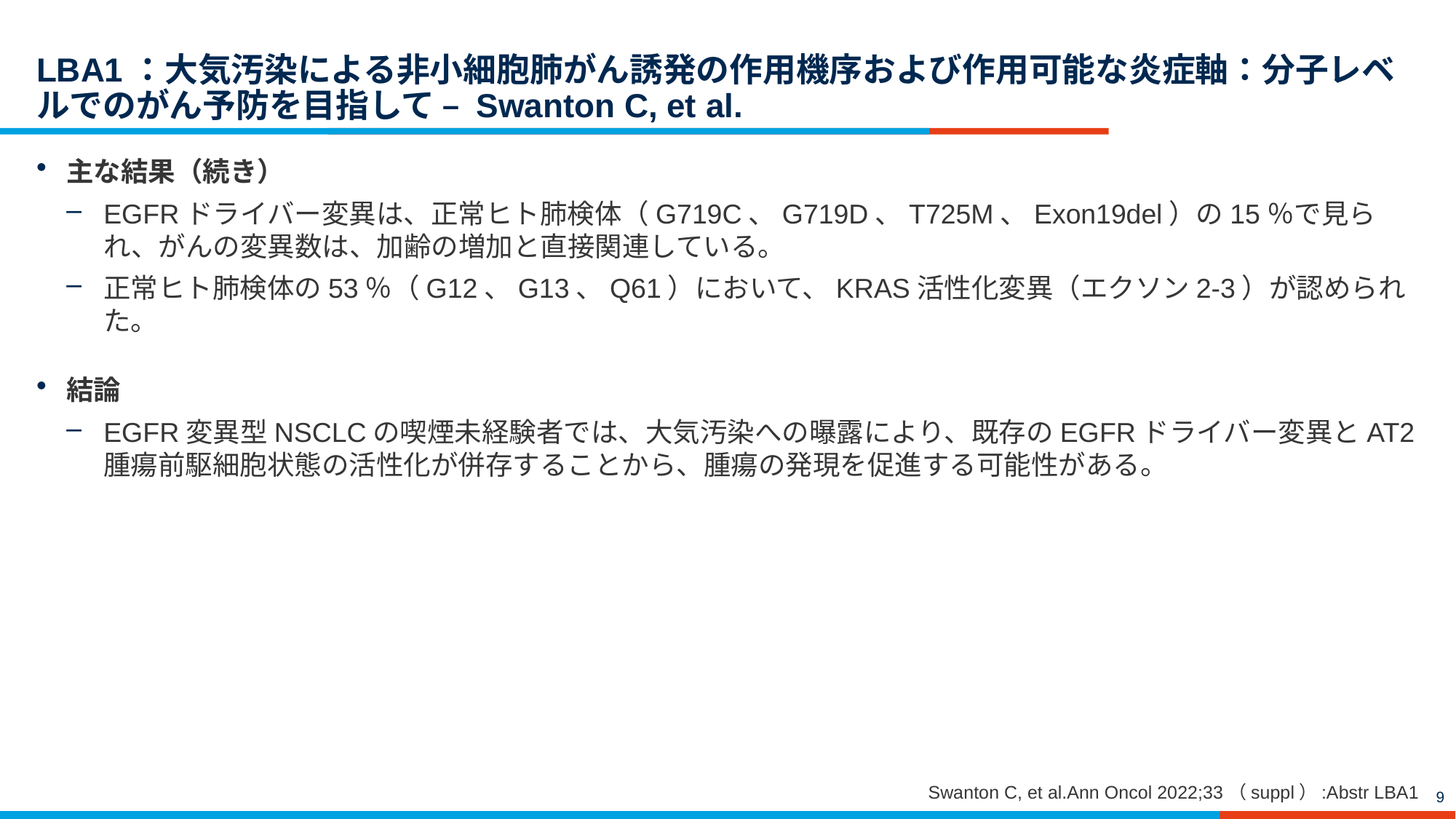

# LBA1：大気汚染による非小細胞肺がん誘発の作用機序および作用可能な炎症軸：分子レベルでのがん予防を目指して – Swanton C, et al.
主な結果（続き）
EGFRドライバー変異は、正常ヒト肺検体（G719C、G719D、T725M、Exon19del）の15％で見られ、がんの変異数は、加齢の増加と直接関連している。
正常ヒト肺検体の53％（G12、G13、Q61）において、KRAS活性化変異（エクソン2-3）が認められた。
結論
EGFR変異型NSCLCの喫煙未経験者では、大気汚染への曝露により、既存のEGFRドライバー変異とAT2腫瘍前駆細胞状態の活性化が併存することから、腫瘍の発現を促進する可能性がある。
Swanton C, et al.Ann Oncol 2022;33（suppl）:Abstr LBA1